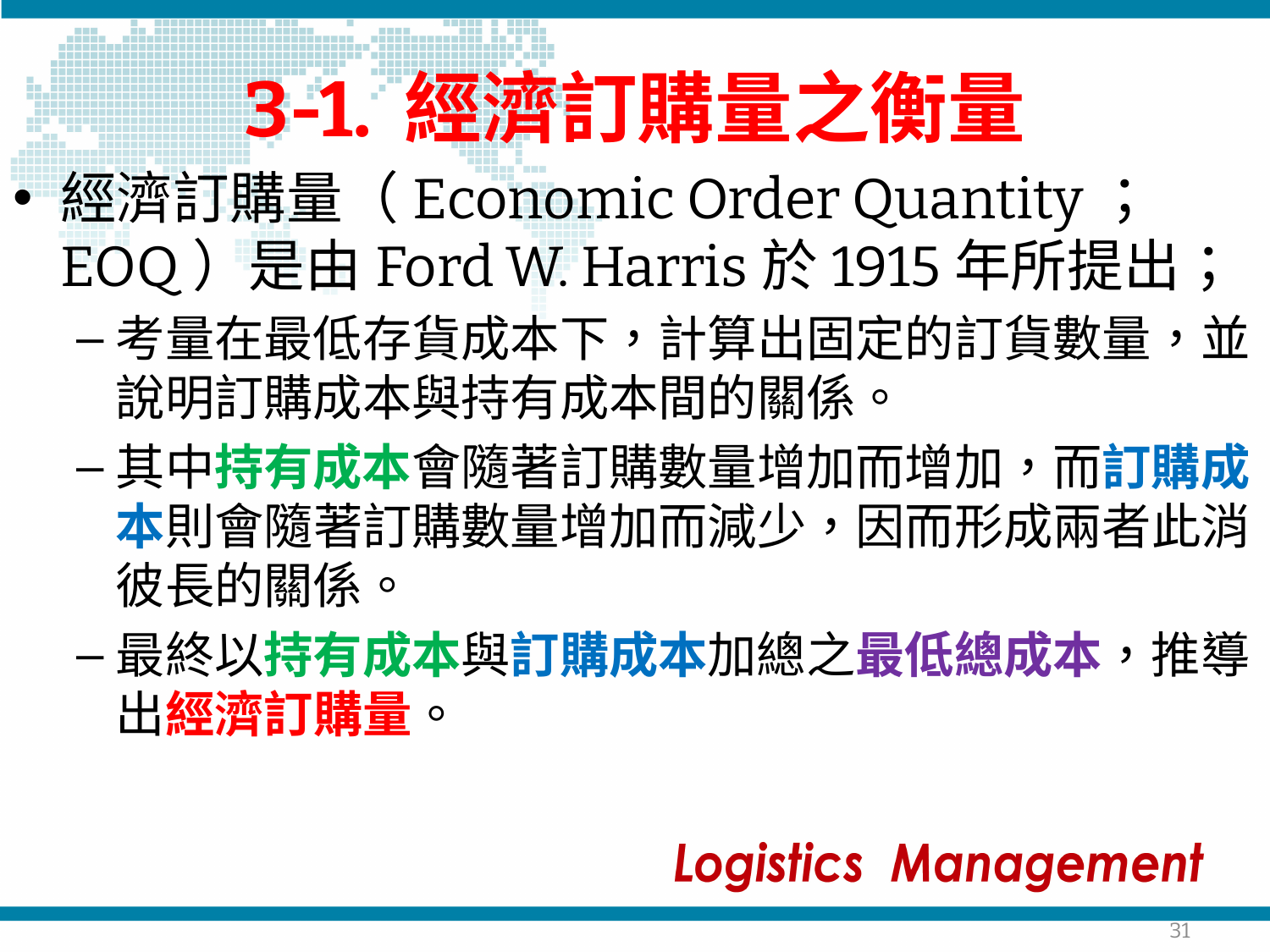

# 3-1. 經濟訂購量之衡量
經濟訂購量（Economic Order Quantity；EOQ）是由Ford W. Harris於1915年所提出；
考量在最低存貨成本下，計算出固定的訂貨數量，並說明訂購成本與持有成本間的關係。
其中持有成本會隨著訂購數量增加而增加，而訂購成本則會隨著訂購數量增加而減少，因而形成兩者此消彼長的關係。
最終以持有成本與訂購成本加總之最低總成本，推導出經濟訂購量。
31